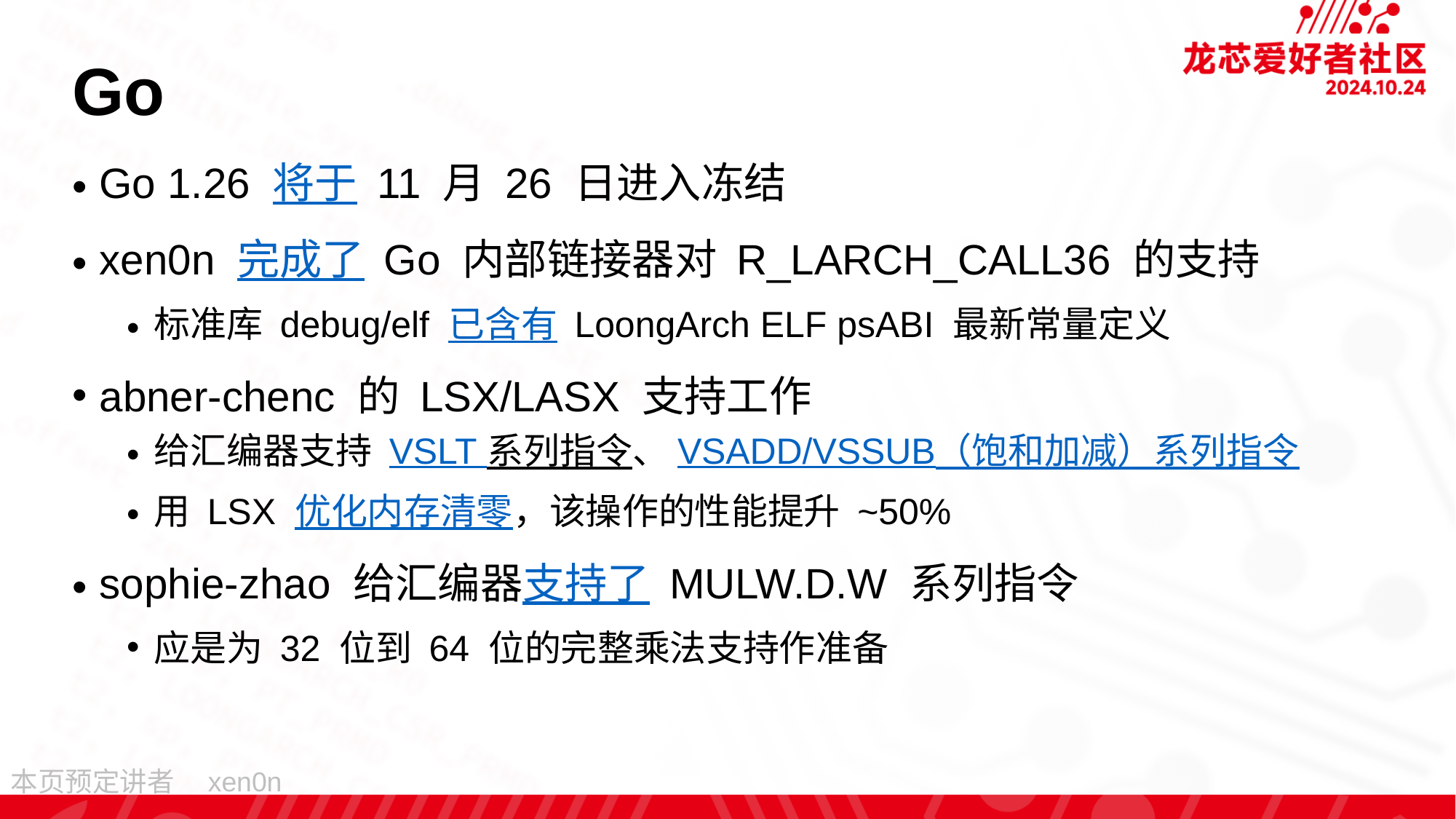

# Go
Go 1.26 将于 11 月 26 日进入冻结
xen0n 完成了 Go 内部链接器对 R_LARCH_CALL36 的支持
标准库 debug/elf 已含有 LoongArch ELF psABI 最新常量定义
abner-chenc 的 LSX/LASX 支持工作
给汇编器支持 VSLT 系列指令、VSADD/VSSUB（饱和加减）系列指令
用 LSX 优化内存清零，该操作的性能提升 ~50%
sophie-zhao 给汇编器支持了 MULW.D.W 系列指令
应是为 32 位到 64 位的完整乘法支持作准备
xen0n